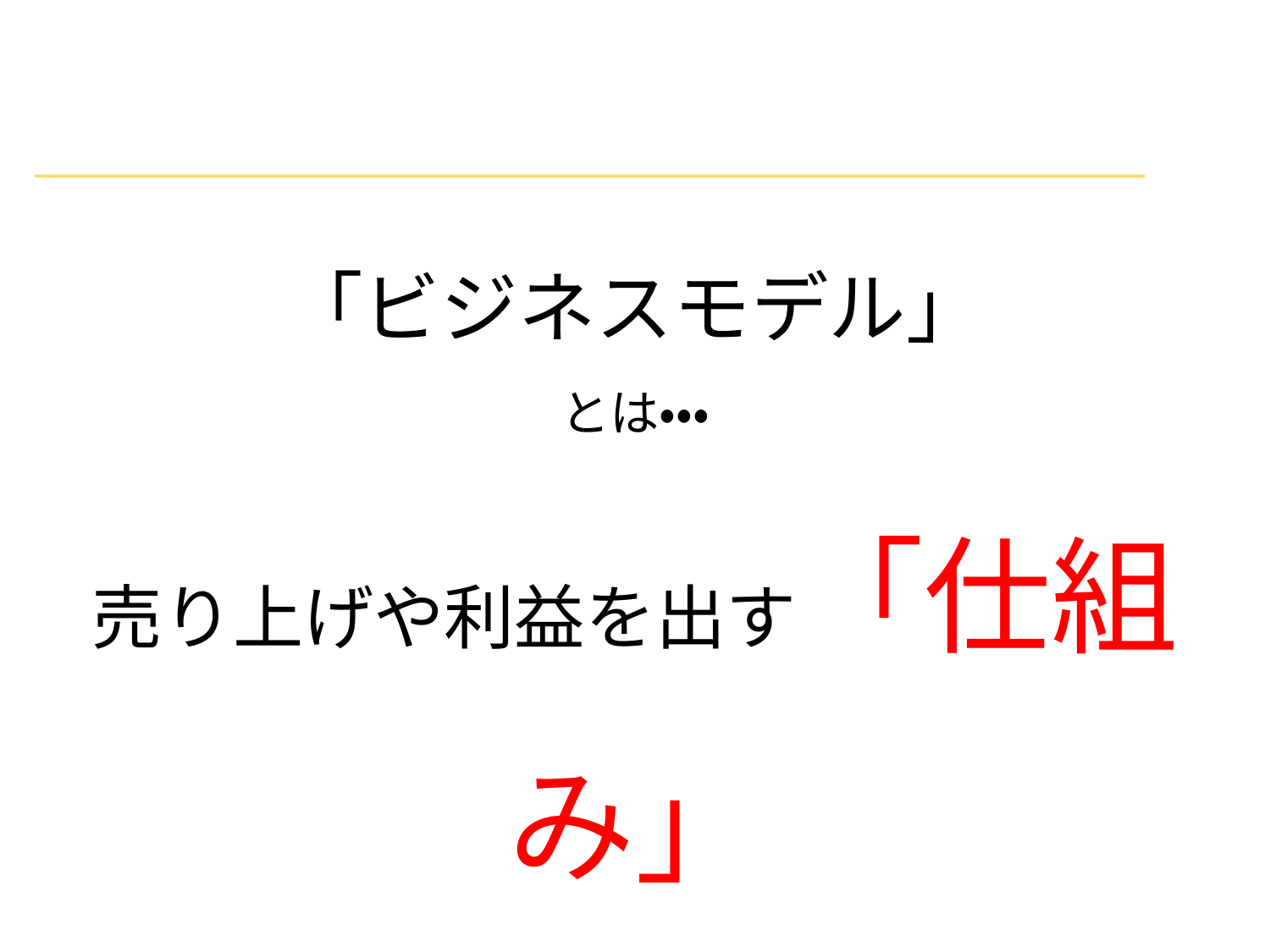

「ビジネスモデル」
とは・・・
売り上げや利益を出す「仕組み」
ビジネスにおける「設計図」